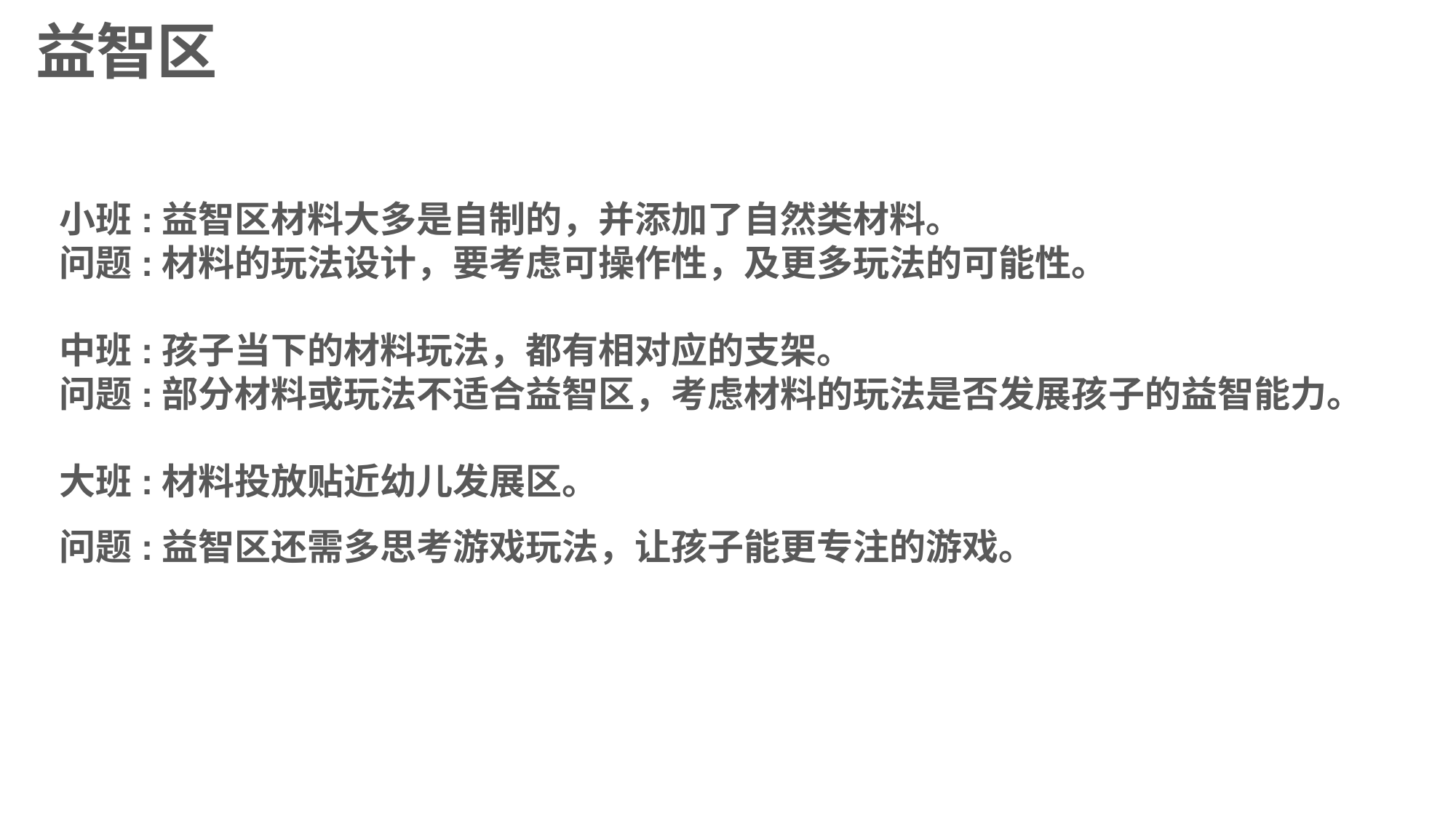

# 益智区
小班:益智区材料大多是自制的，并添加了自然类材料。
问题:材料的玩法设计，要考虑可操作性，及更多玩法的可能性。

中班:孩子当下的材料玩法，都有相对应的支架。
问题:部分材料或玩法不适合益智区，考虑材料的玩法是否发展孩子的益智能力。

大班:材料投放贴近幼儿发展区。
问题:益智区还需多思考游戏玩法，让孩子能更专注的游戏。
8